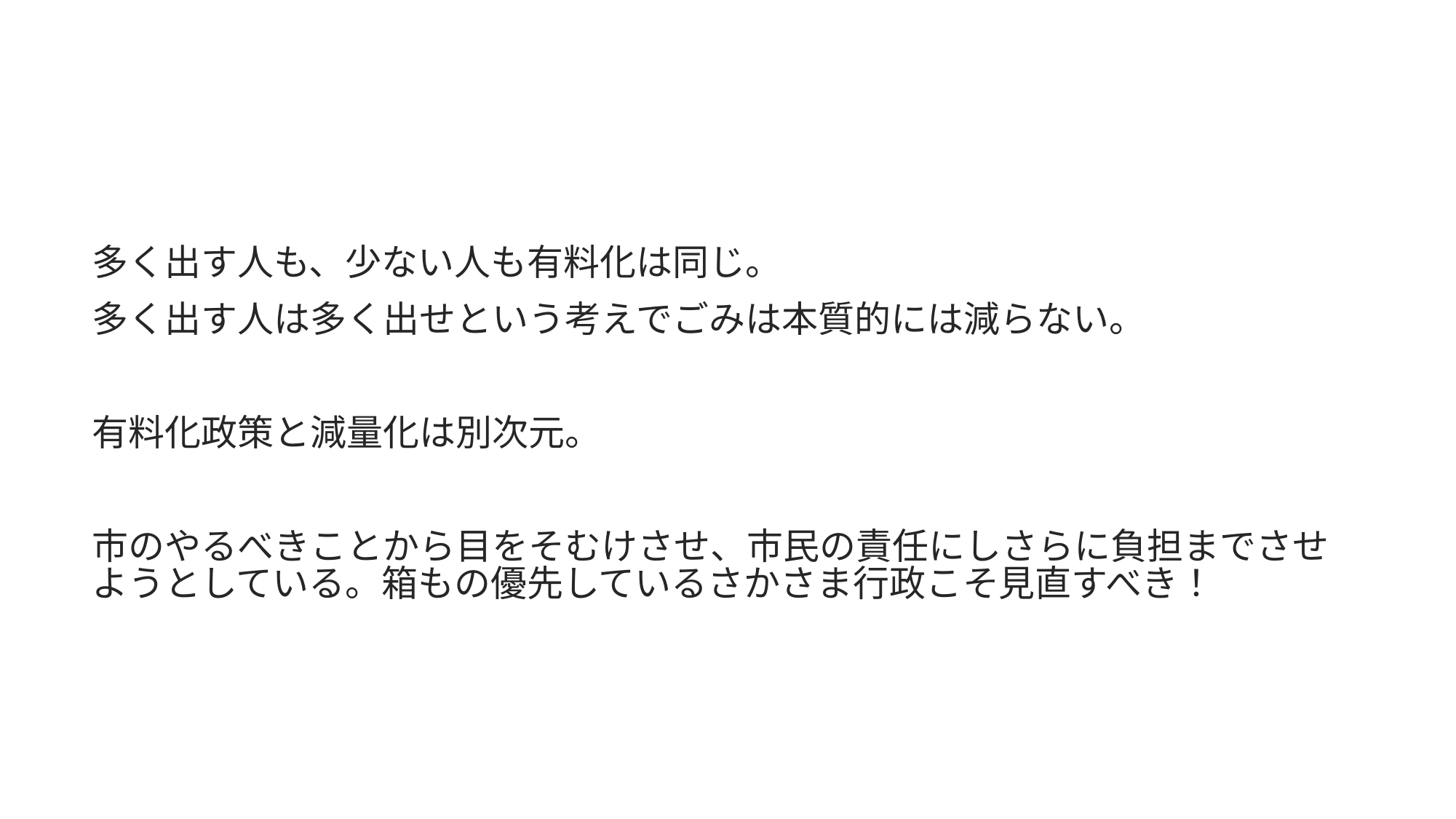

#
多く出す人も、少ない人も有料化は同じ。
多く出す人は多く出せという考えでごみは本質的には減らない。

有料化政策と減量化は別次元。

市のやるべきことから目をそむけさせ、市民の責任にしさらに負担までさせようとしている。箱もの優先しているさかさま行政こそ見直すべき！